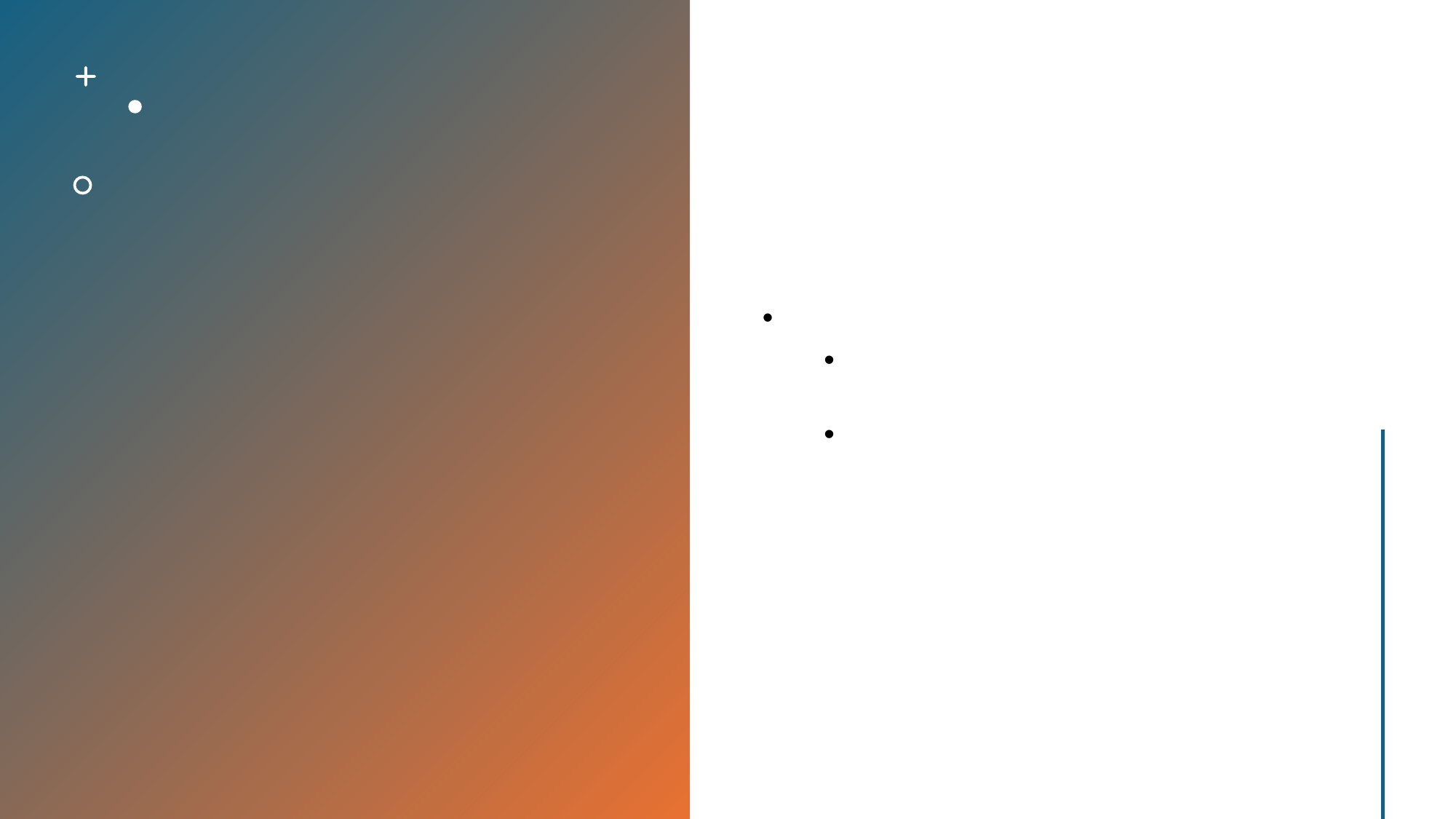

민족적 무장세력의 발전
헤이안 시대에는 민족적 무장세력인 사무라이 계급이 발전했습니다.
사무라이는 땅과 권력을 소유하며, 주로 농경사회의 보호와 안전을 담당했습니다.